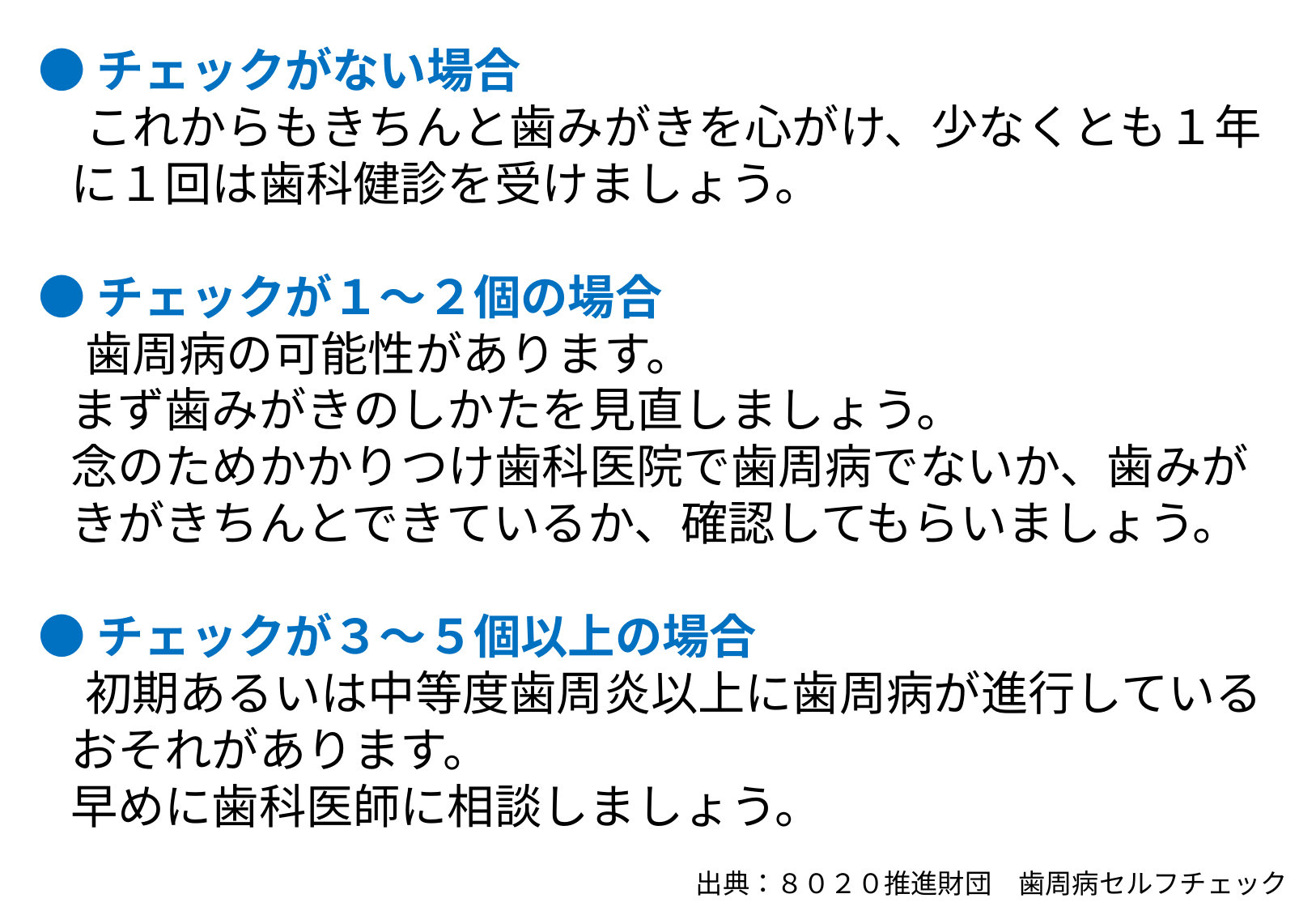

●チェックがない場合
　これからもきちんと歯みがきを心がけ、少なくとも１年
  に１回は歯科健診を受けましょう。

●チェックが１～２個の場合
　歯周病の可能性があります。
  まず歯みがきのしかたを見直しましょう。
  念のためかかりつけ歯科医院で歯周病でないか、歯みが
  きがきちんとできているか、確認してもらいましょう。

●チェックが３～５個以上の場合
　初期あるいは中等度歯周炎以上に歯周病が進行している
  おそれがあります。
  早めに歯科医師に相談しましょう。
出典：８０２０推進財団　歯周病セルフチェック